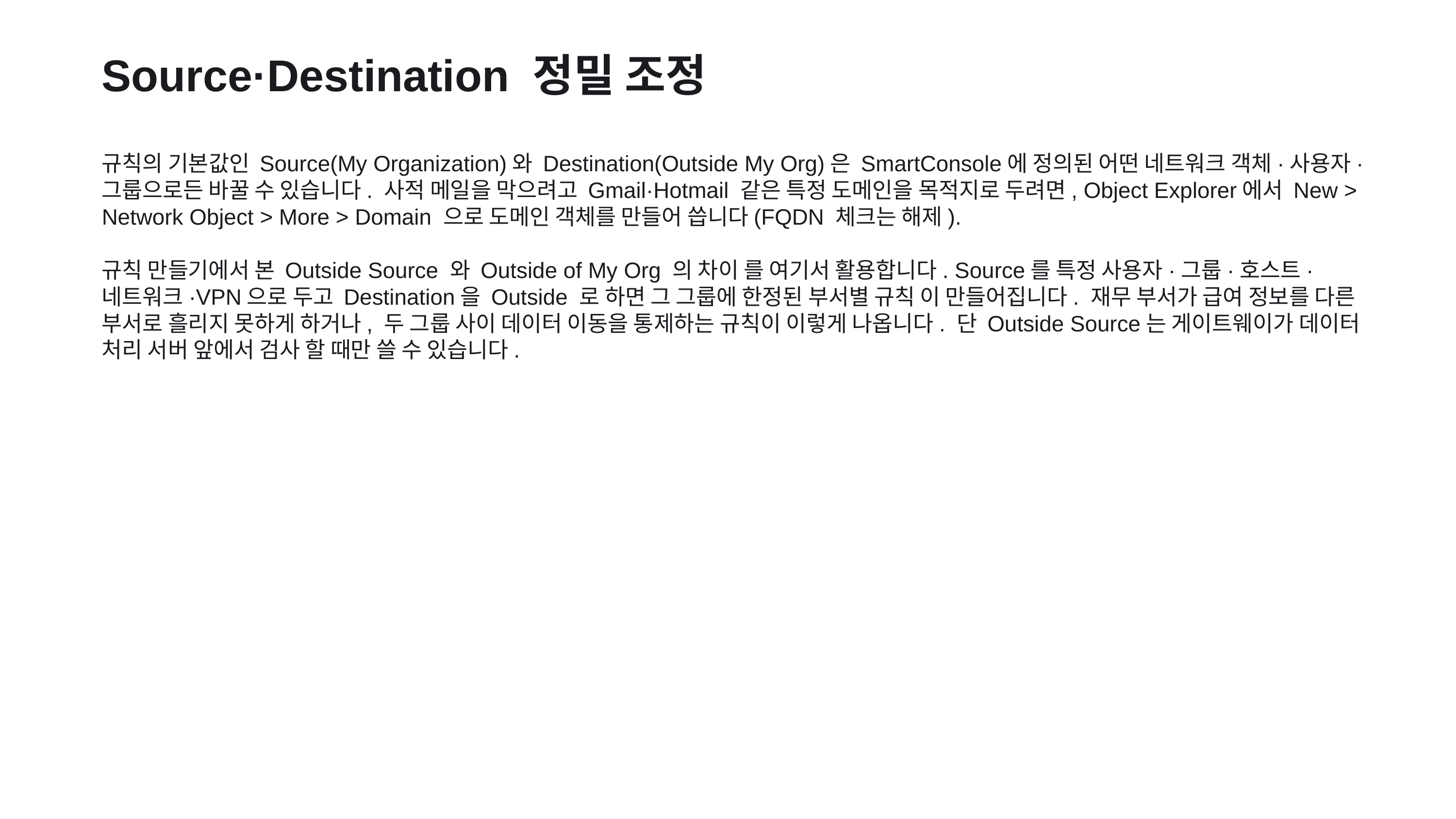

Source·Destination 정밀 조정
규칙의 기본값인 Source(My Organization)와 Destination(Outside My Org)은 SmartConsole에 정의된 어떤 네트워크 객체·사용자·그룹으로든 바꿀 수 있습니다. 사적 메일을 막으려고 Gmail·Hotmail 같은 특정 도메인을 목적지로 두려면, Object Explorer에서 New > Network Object > More > Domain 으로 도메인 객체를 만들어 씁니다(FQDN 체크는 해제).

규칙 만들기에서 본 Outside Source 와 Outside of My Org 의 차이 를 여기서 활용합니다. Source를 특정 사용자·그룹·호스트·네트워크·VPN으로 두고 Destination을 Outside 로 하면 그 그룹에 한정된 부서별 규칙 이 만들어집니다. 재무 부서가 급여 정보를 다른 부서로 흘리지 못하게 하거나, 두 그룹 사이 데이터 이동을 통제하는 규칙이 이렇게 나옵니다. 단 Outside Source는 게이트웨이가 데이터 처리 서버 앞에서 검사 할 때만 쓸 수 있습니다.